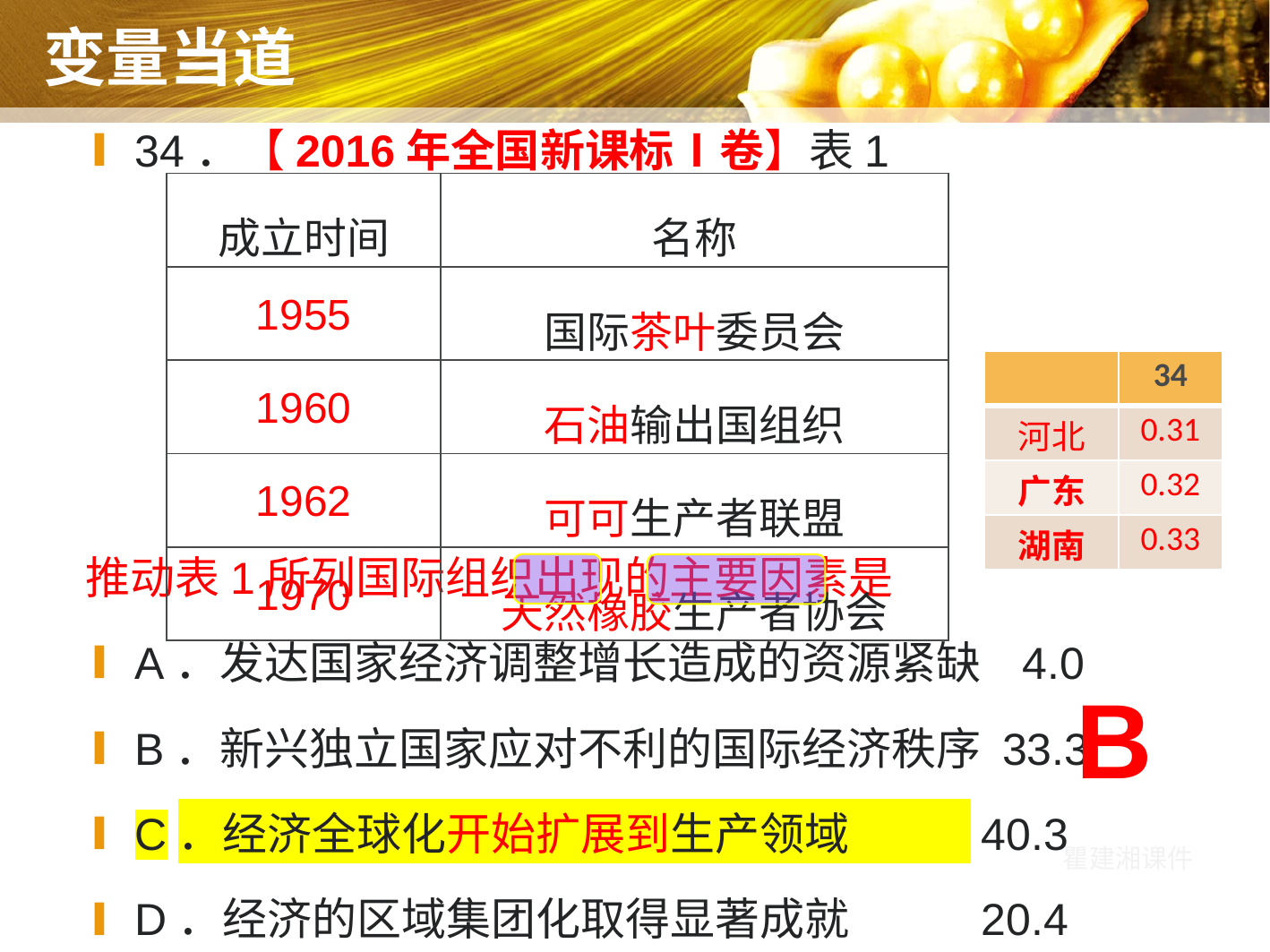

# 变量当道
34．【2016年全国新课标Ⅰ卷】表1

推动表1所列国际组织出现的主要因素是
A．发达国家经济调整增长造成的资源紧缺   4.0
B．新兴独立国家应对不利的国际经济秩序 33.3
C．经济全球化开始扩展到生产领域            40.3
D．经济的区域集团化取得显著成就            20.4

| 成立时间 | 名称 |
| --- | --- |
| 1955 | 国际茶叶委员会 |
| 1960 | 石油输出国组织 |
| 1962 | 可可生产者联盟 |
| 1970 | 天然橡胶生产者协会 |
|  | 34 |
| --- | --- |
| 河北 | 0.31 |
| 广东 | 0.32 |
| 湖南 | 0.33 |

B